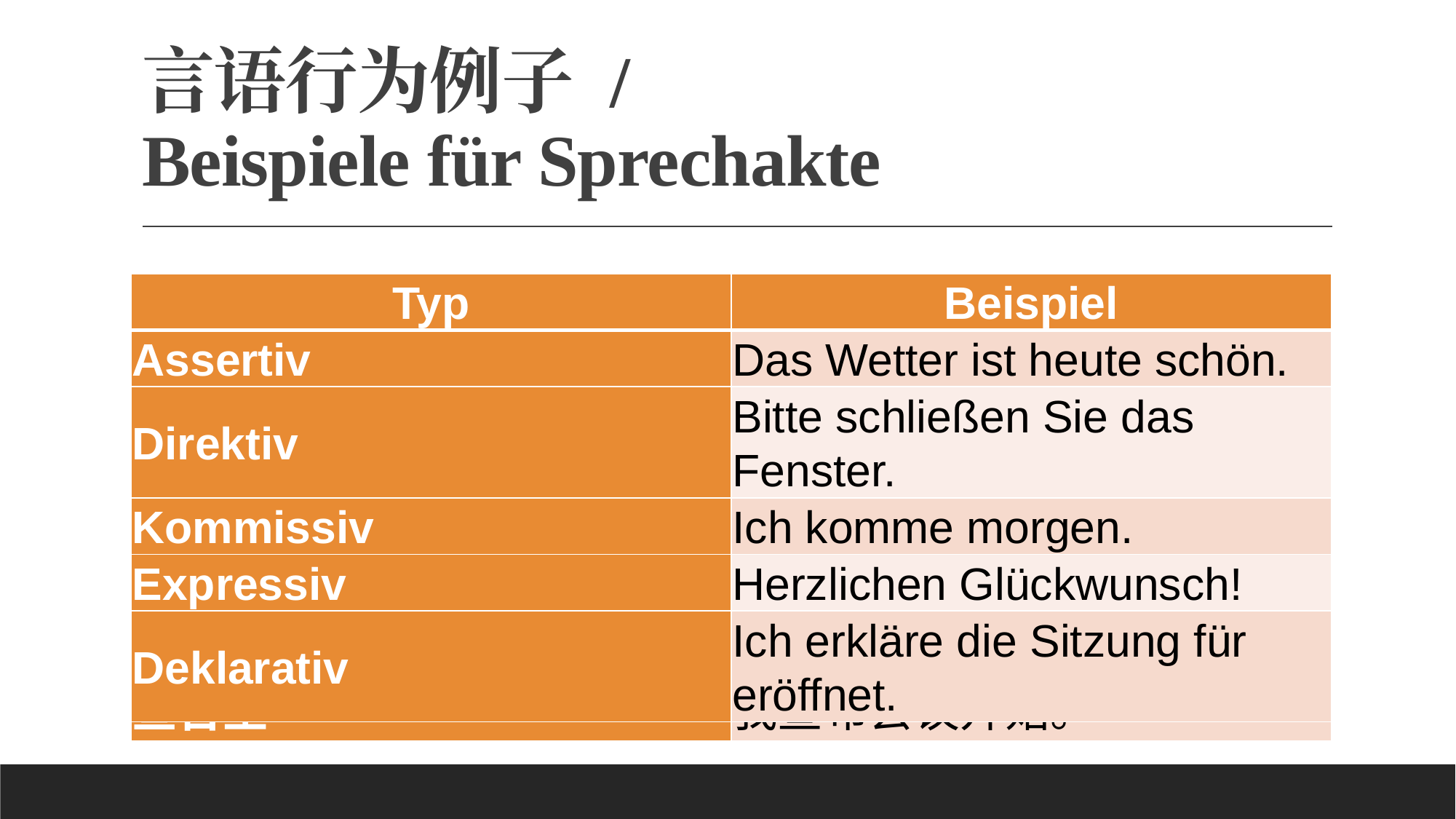

# 言语行为例子 / Beispiele für Sprechakte
| Typ | Beispiel |
| --- | --- |
| Assertiv | Das Wetter ist heute schön. |
| Direktiv | Bitte schließen Sie das Fenster. |
| Kommissiv | Ich komme morgen. |
| Expressiv | Herzlichen Glückwunsch! |
| Deklarativ | Ich erkläre die Sitzung für eröffnet. |
| 类型 | 例子 |
| --- | --- |
| 断言型 | 今天天气很好。 |
| 指令型 | 请把窗户关上。 |
| 承诺型 | 我明天会来。 |
| 表达型 | 恭喜你！ |
| 宣告型 | 我宣布会议开始。 |